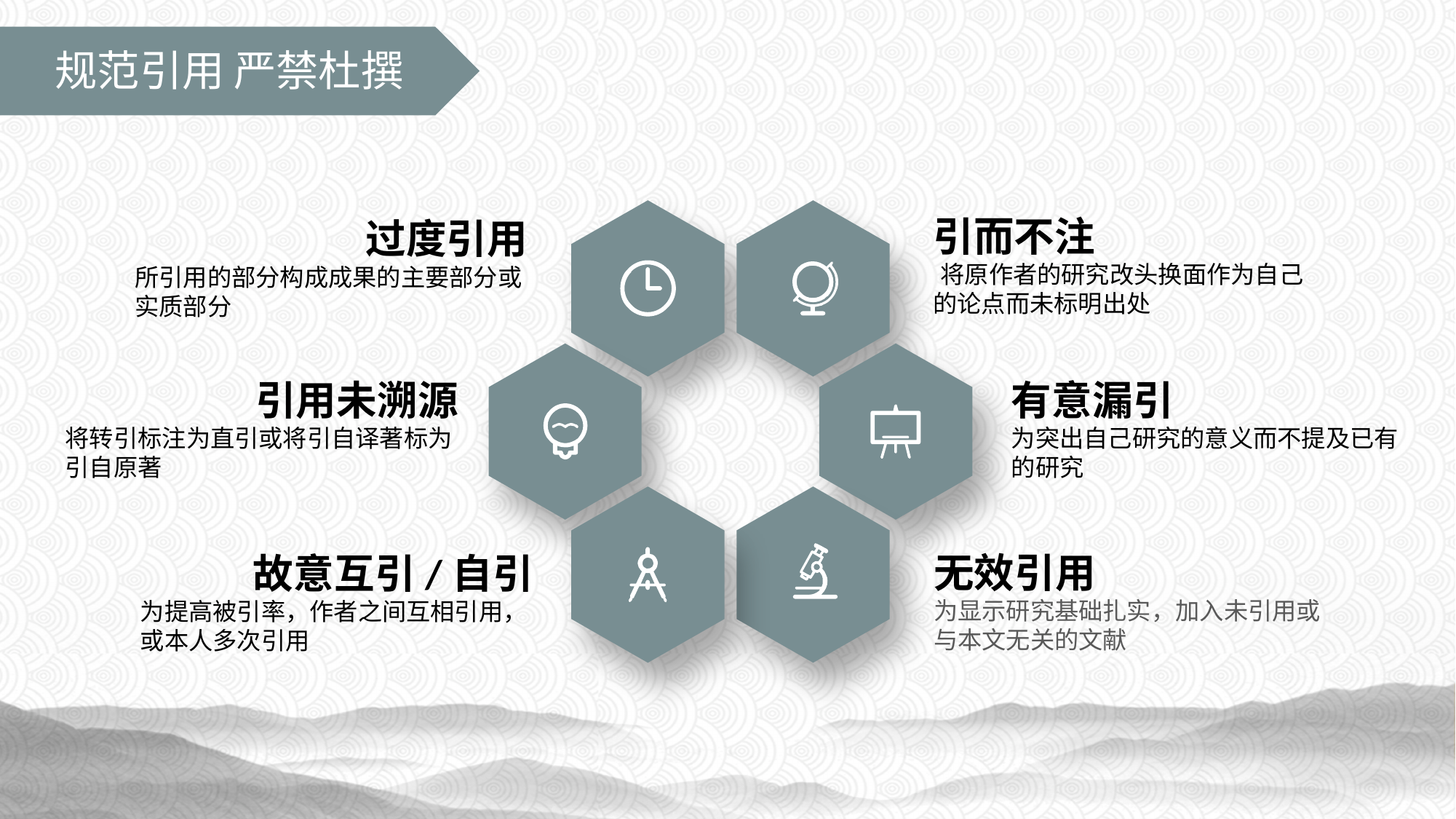

规范引用 严禁杜撰

引而不注
 将原作者的研究改头换面作为自己的论点而未标明出处
过度引用
所引用的部分构成成果的主要部分或实质部分

引用未溯源
将转引标注为直引或将引自译著标为引自原著
有意漏引
为突出自己研究的意义而不提及已有的研究

无效引用
为显示研究基础扎实，加入未引用或与本文无关的文献
故意互引/自引
为提高被引率，作者之间互相引用，或本人多次引用